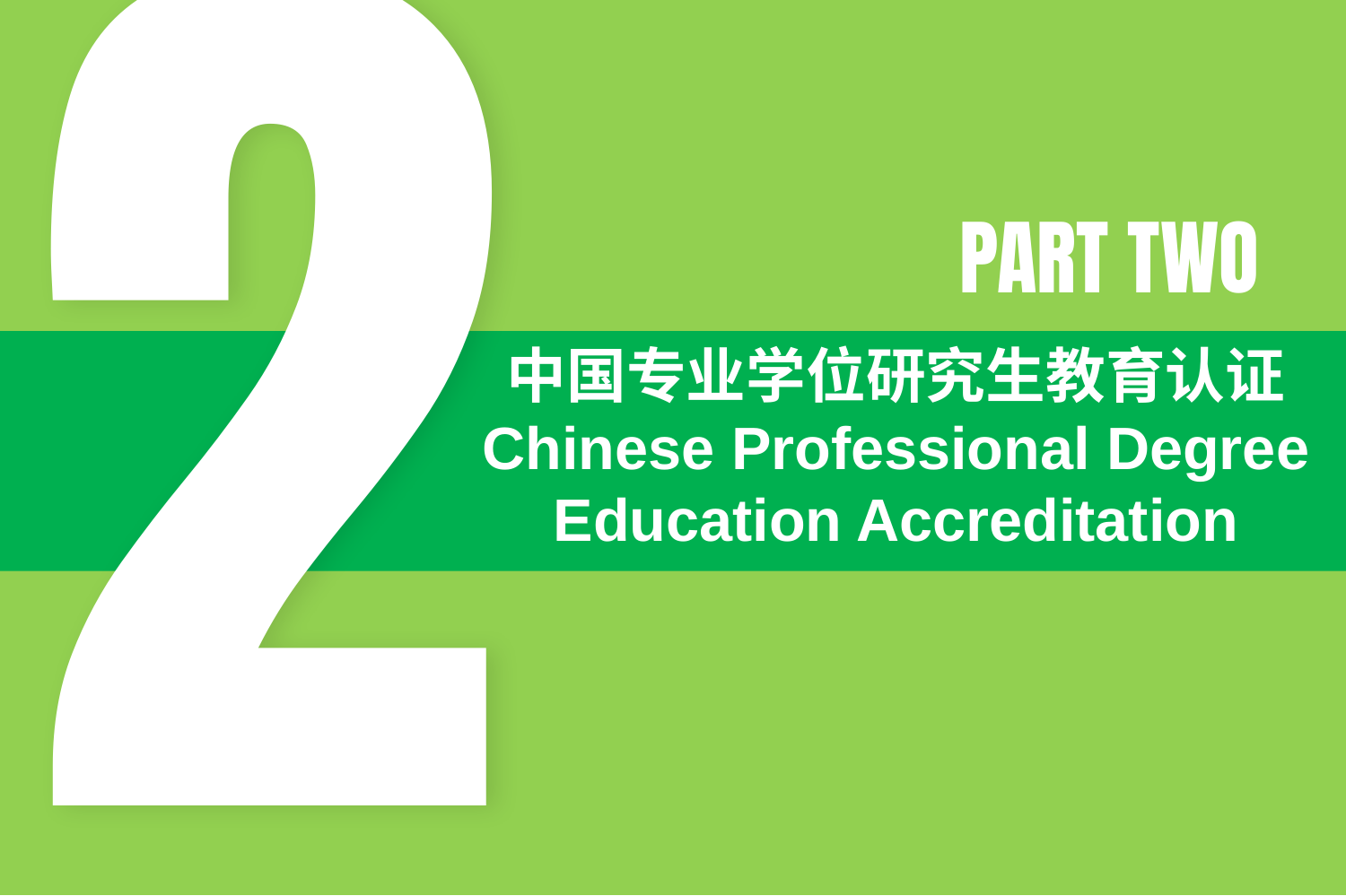

2
PART TWO

中国专业学位研究生教育认证
Chinese Professional Degree Education Accreditation